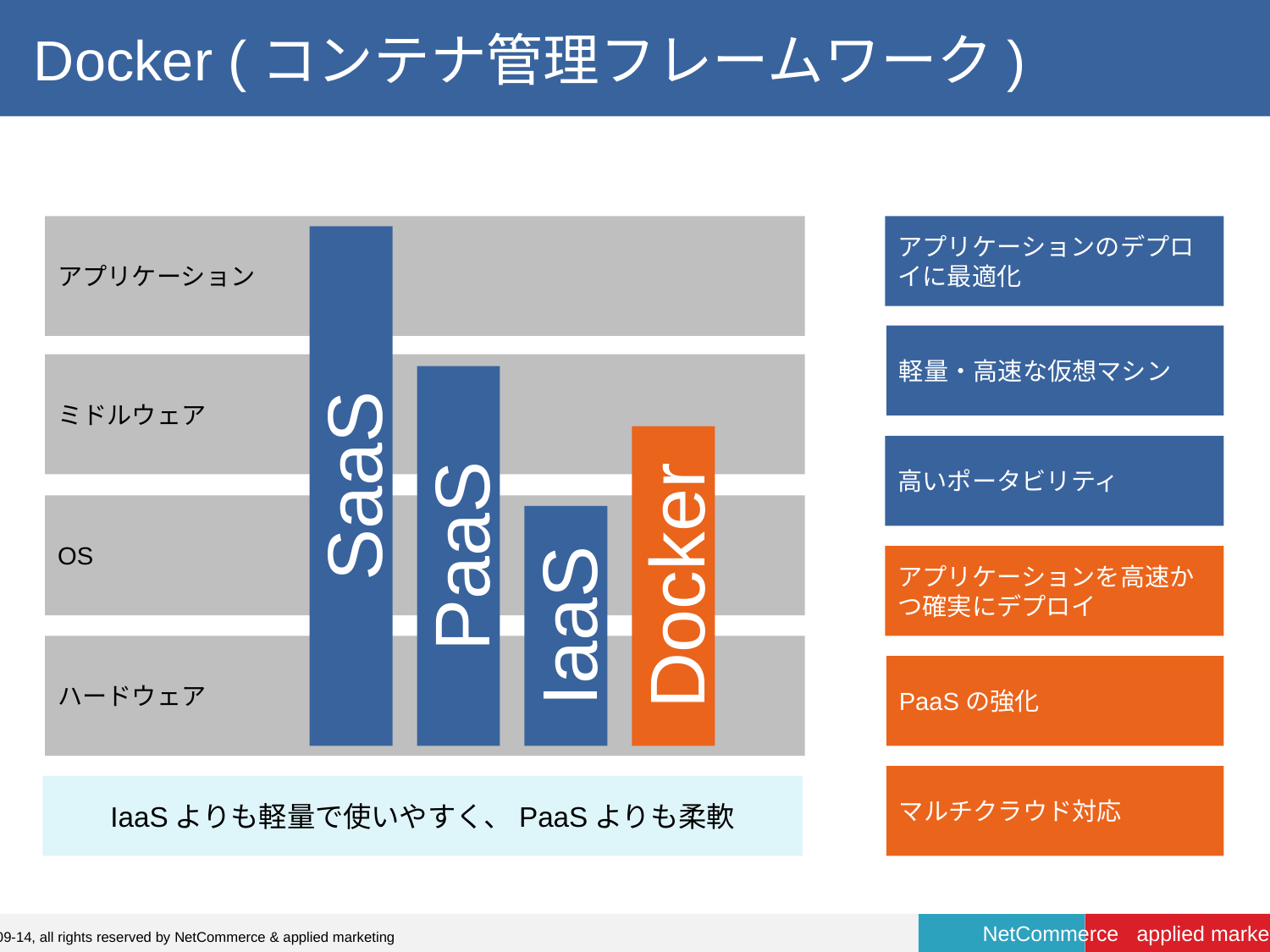

# Docker (コンテナ管理フレームワーク)
アプリケーションのデプロイに最適化
アプリケーション
軽量・高速な仮想マシン
ミドルウェア
高いポータビリティ
SaaS
OS
PaaS
Docker
アプリケーションを高速かつ確実にデプロイ
IaaS
ハードウェア
PaaSの強化
マルチクラウド対応
IaaSよりも軽量で使いやすく、PaaSよりも柔軟